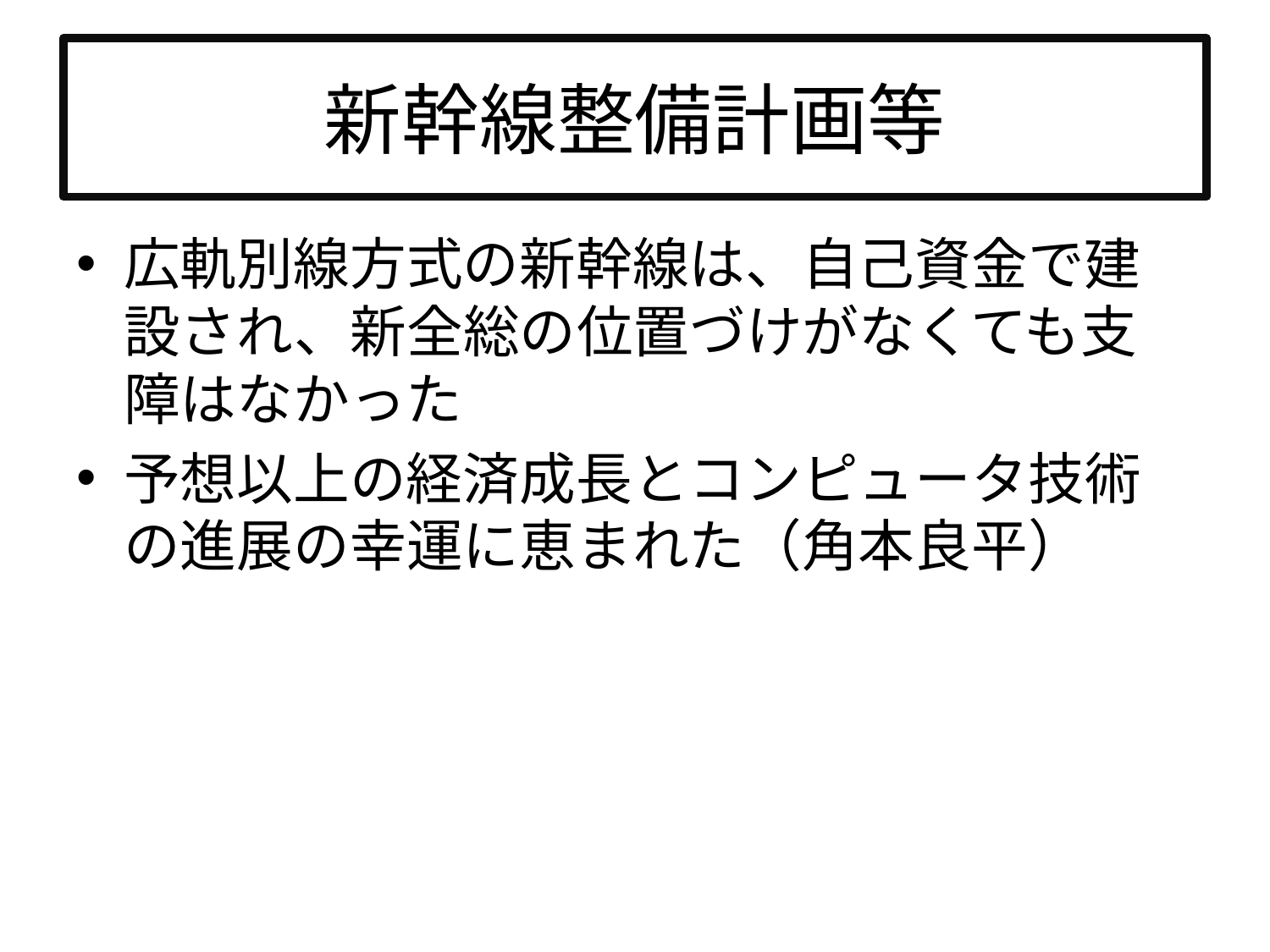

# 新幹線整備計画等
広軌別線方式の新幹線は、自己資金で建設され、新全総の位置づけがなくても支障はなかった
予想以上の経済成長とコンピュータ技術の進展の幸運に恵まれた（角本良平）